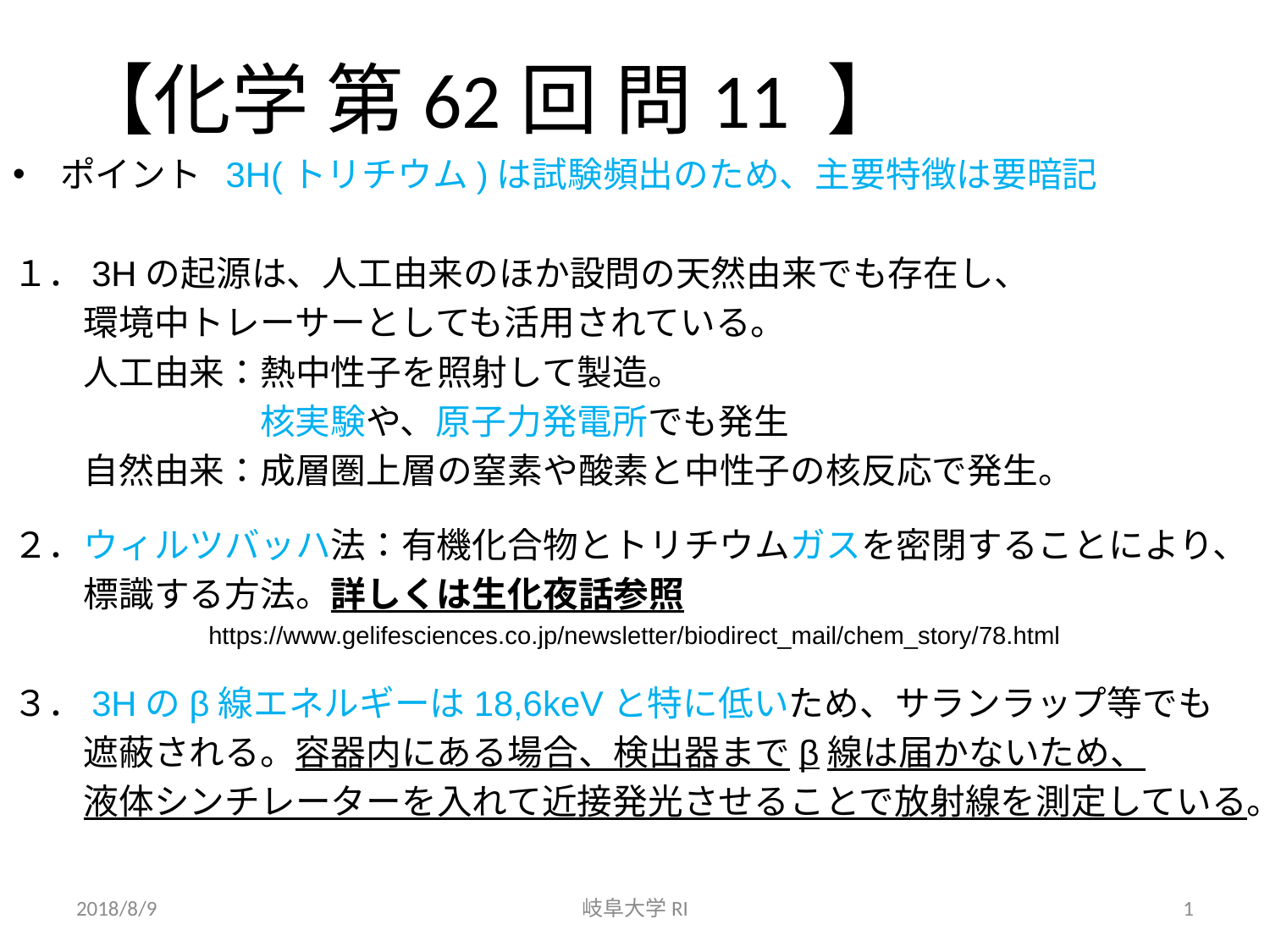

# 【化学 第62回 問11 】
ポイント  3H(トリチウム)は試験頻出のため、主要特徴は要暗記

１．3Hの起源は、人工由来のほか設問の天然由来でも存在し、
　　環境中トレーサーとしても活用されている。
　　人工由来：熱中性子を照射して製造。
　　　　　　　核実験や、原子力発電所でも発生
　　自然由来：成層圏上層の窒素や酸素と中性子の核反応で発生。

２．ウィルツバッハ法：有機化合物とトリチウムガスを密閉することにより、
　　標識する方法。詳しくは生化夜話参照
https://www.gelifesciences.co.jp/newsletter/biodirect_mail/chem_story/78.html

３．3Hのβ線エネルギーは18,6keVと特に低いため、サランラップ等でも
　　遮蔽される。容器内にある場合、検出器までβ線は届かないため、
　　液体シンチレーターを入れて近接発光させることで放射線を測定している。
2018/8/9
岐阜大学RI
1